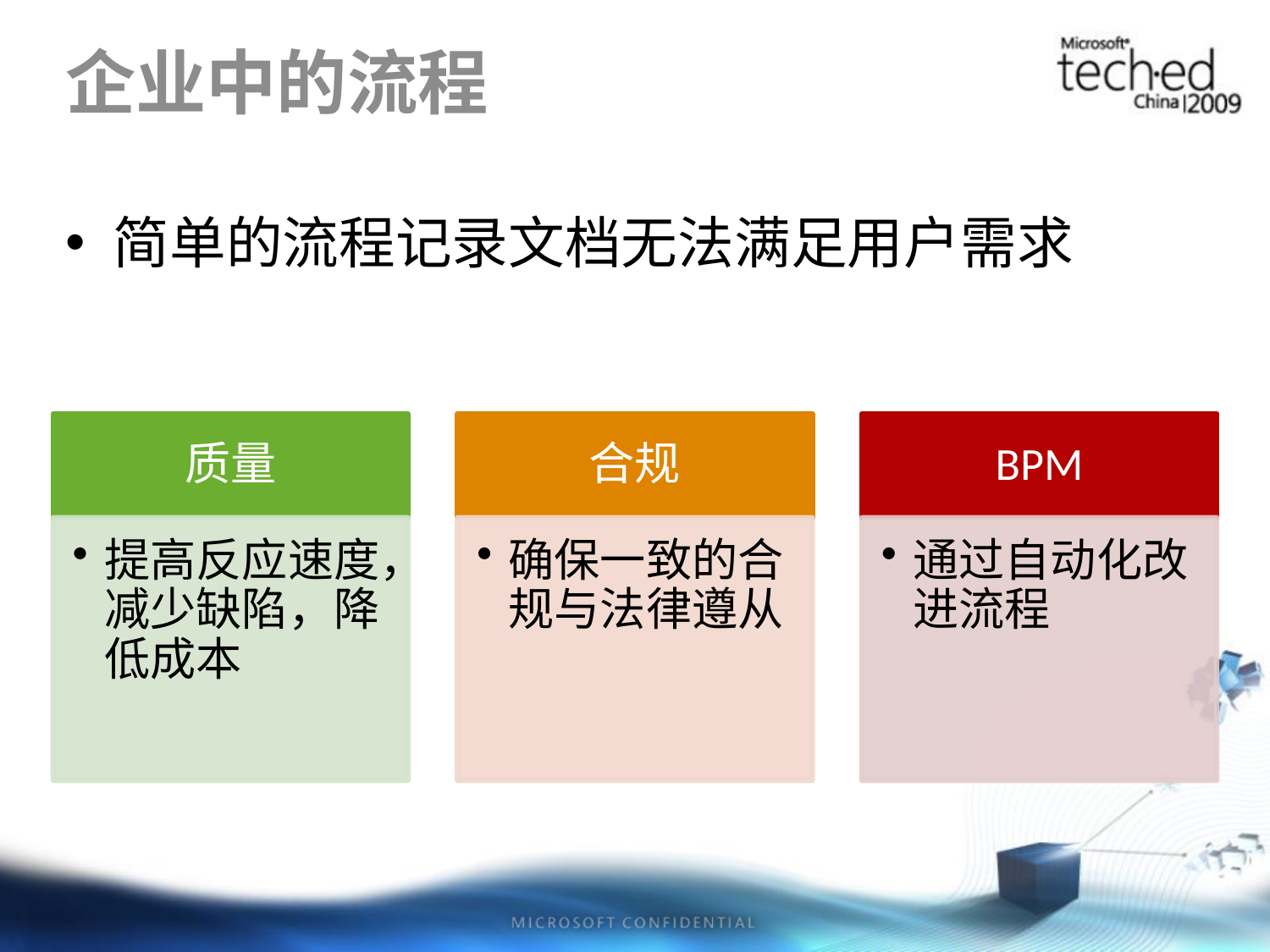

# 企业中的流程
简单的流程记录文档无法满足用户需求

质量
提高反应速度，减少缺陷，降低成本
合规
确保一致的合规与法律遵从
BPM
通过自动化改进流程